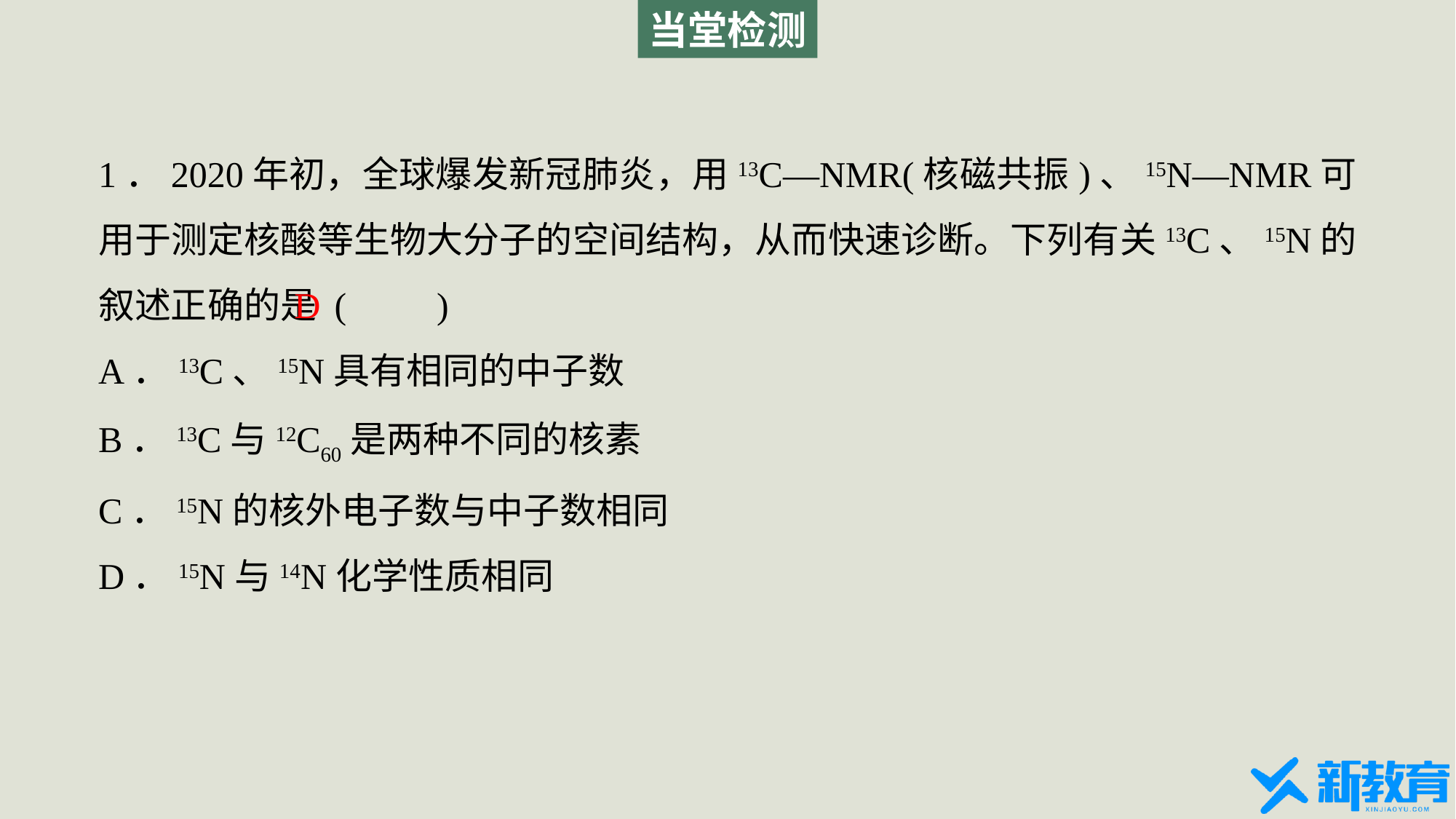

当堂检测
1．2020年初，全球爆发新冠肺炎，用13C—NMR(核磁共振)、15N—NMR可用于测定核酸等生物大分子的空间结构，从而快速诊断。下列有关13C、15N的叙述正确的是 (　　)
A．13C、15N具有相同的中子数
B．13C与12C60是两种不同的核素
C．15N的核外电子数与中子数相同
D．15N与14N化学性质相同
D